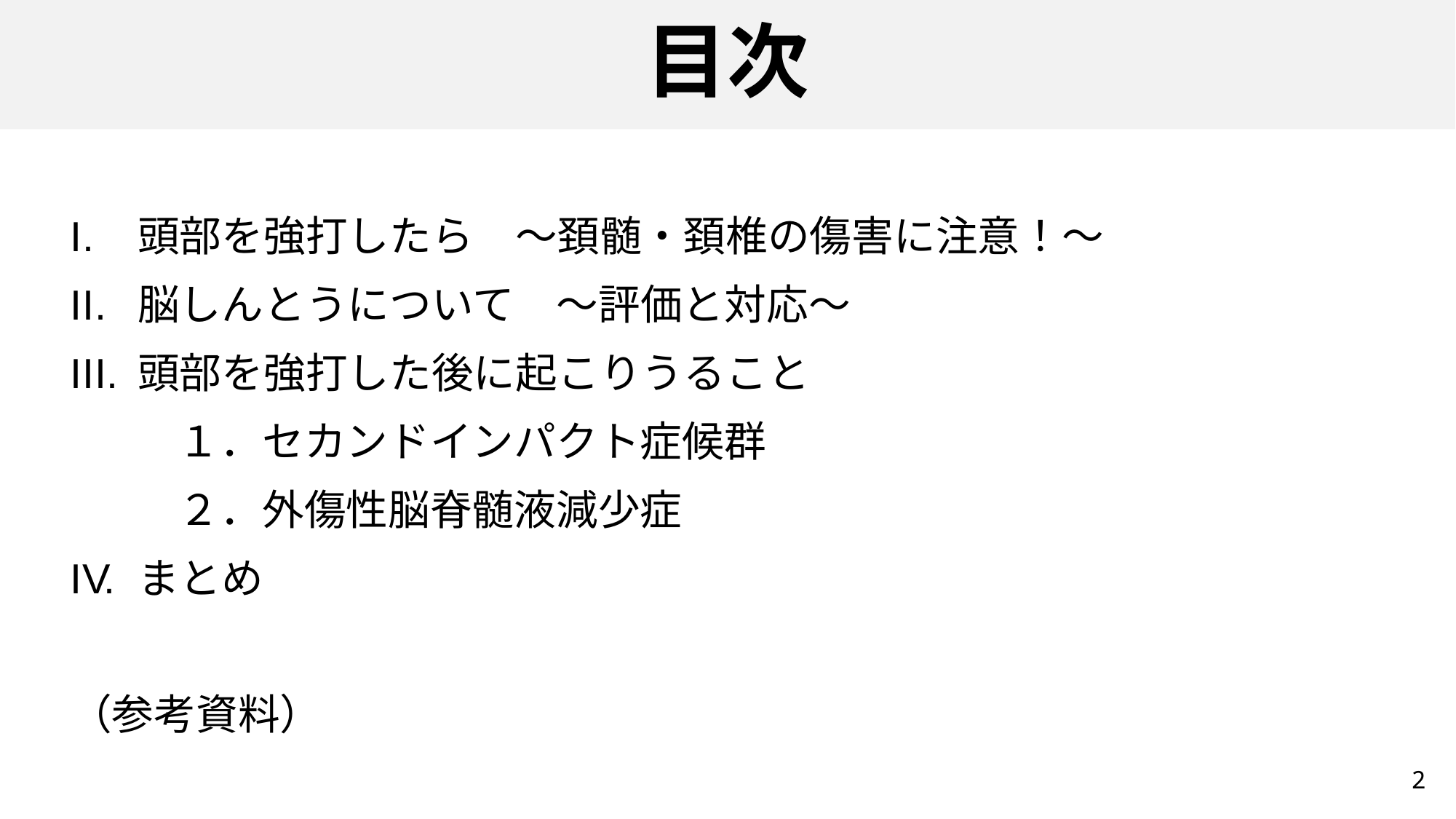

# 目次
頭部を強打したら　～頚髄・頚椎の傷害に注意！～
脳しんとうについて　～評価と対応～
頭部を強打した後に起こりうること
	１．セカンドインパクト症候群
	２．外傷性脳脊髄液減少症
まとめ

（参考資料）

2